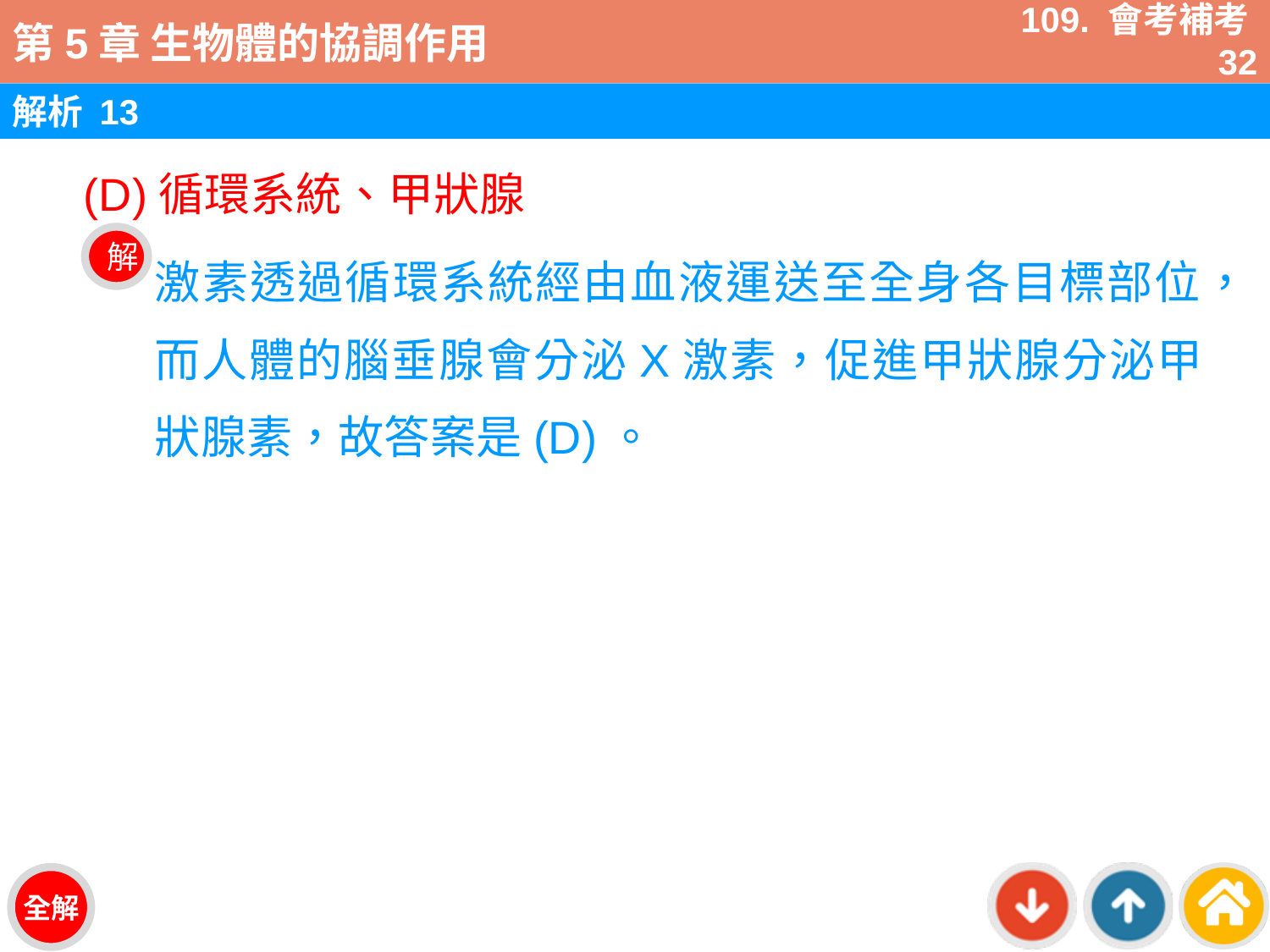

109. 會考補考32
解析 13
(D)循環系統、甲狀腺
激素透過循環系統經由血液運送至全身各目標部位，而人體的腦垂腺會分泌X激素，促進甲狀腺分泌甲狀腺素，故答案是(D)。
解
全解